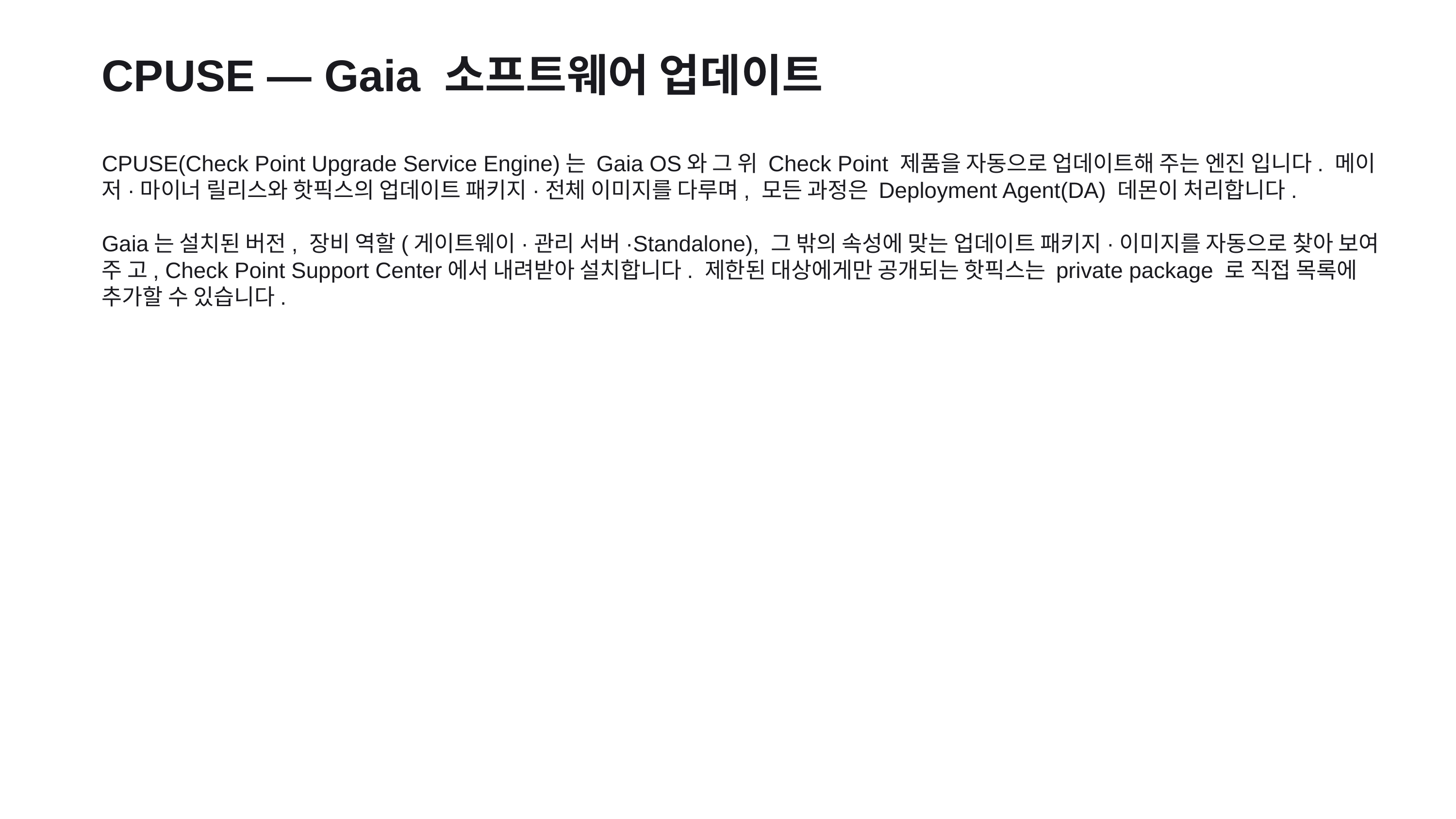

CPUSE — Gaia 소프트웨어 업데이트
CPUSE(Check Point Upgrade Service Engine)는 Gaia OS와 그 위 Check Point 제품을 자동으로 업데이트해 주는 엔진 입니다. 메이저·마이너 릴리스와 핫픽스의 업데이트 패키지·전체 이미지를 다루며, 모든 과정은 Deployment Agent(DA) 데몬이 처리합니다.

Gaia는 설치된 버전, 장비 역할(게이트웨이·관리 서버·Standalone), 그 밖의 속성에 맞는 업데이트 패키지·이미지를 자동으로 찾아 보여 주 고, Check Point Support Center에서 내려받아 설치합니다. 제한된 대상에게만 공개되는 핫픽스는 private package 로 직접 목록에 추가할 수 있습니다.